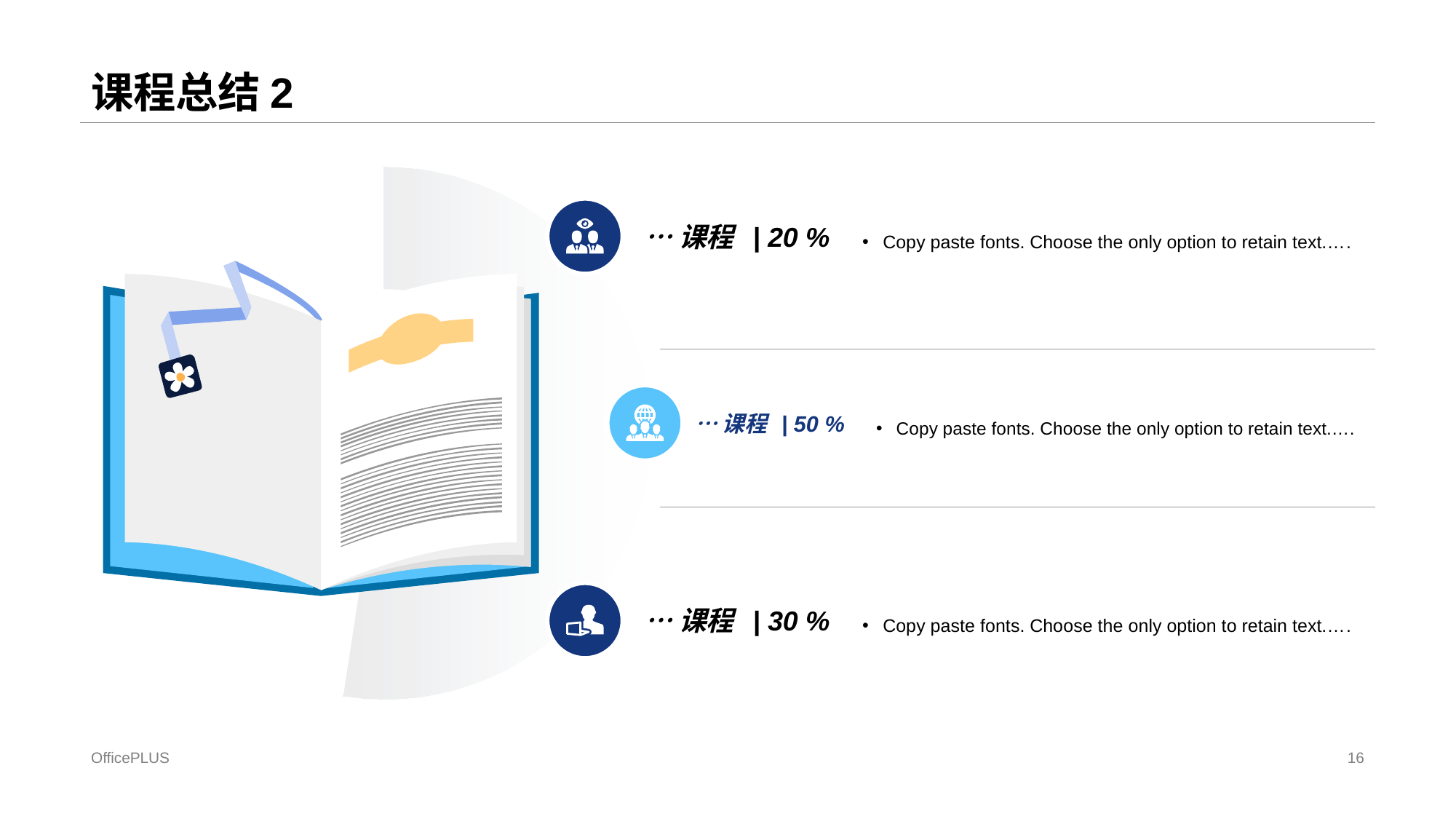

# 课程总结2

Copy paste fonts. Choose the only option to retain text.….
…课程  | 20 %

Copy paste fonts. Choose the only option to retain text.….
…课程  | 50 %
Copy paste fonts. Choose the only option to retain text.….

…课程  | 30 %
OfficePLUS
16